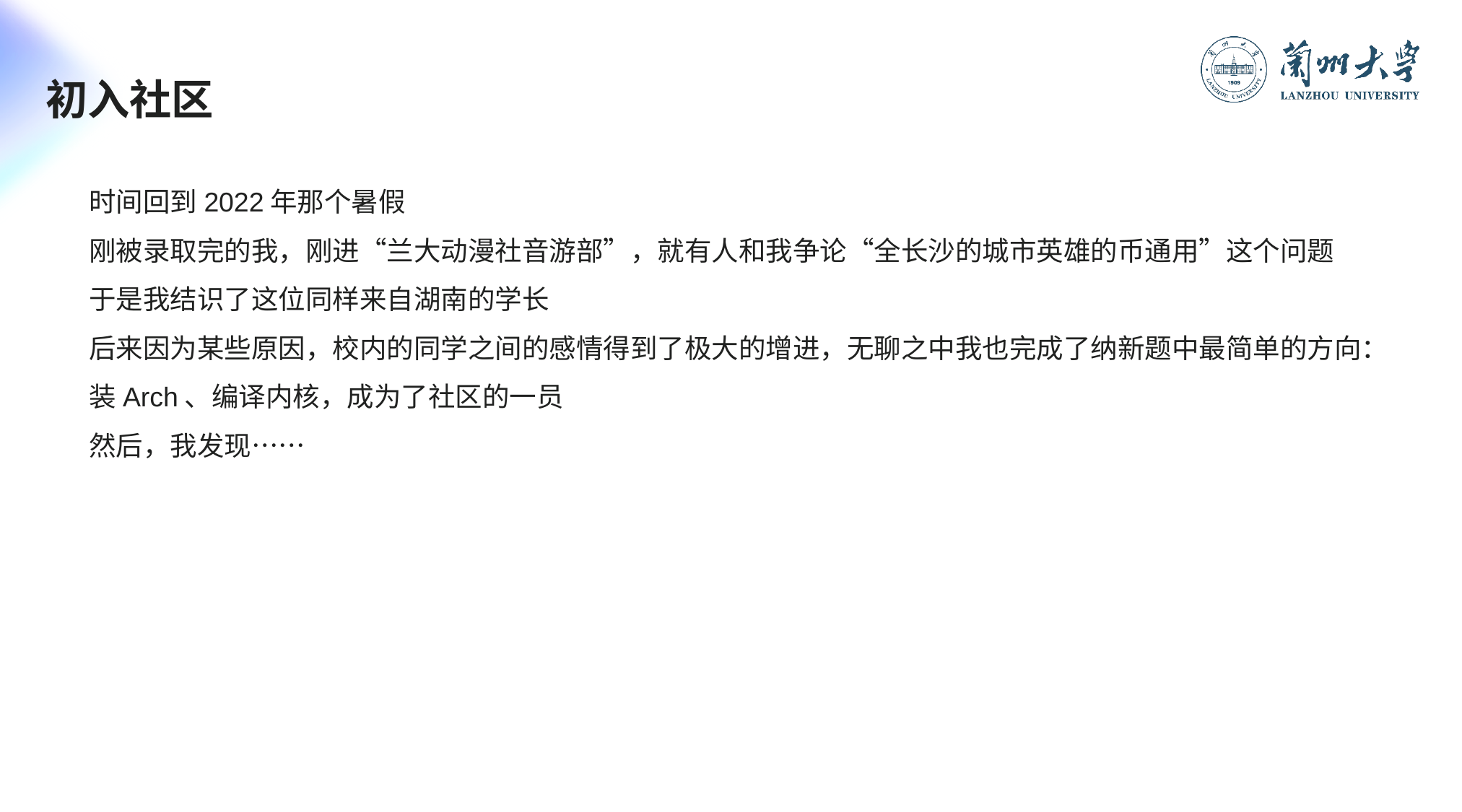

# 初入社区
时间回到2022年那个暑假
刚被录取完的我，刚进“兰大动漫社音游部”，就有人和我争论“全长沙的城市英雄的币通用”这个问题
于是我结识了这位同样来自湖南的学长
后来因为某些原因，校内的同学之间的感情得到了极大的增进，无聊之中我也完成了纳新题中最简单的方向：装Arch、编译内核，成为了社区的一员
然后，我发现……